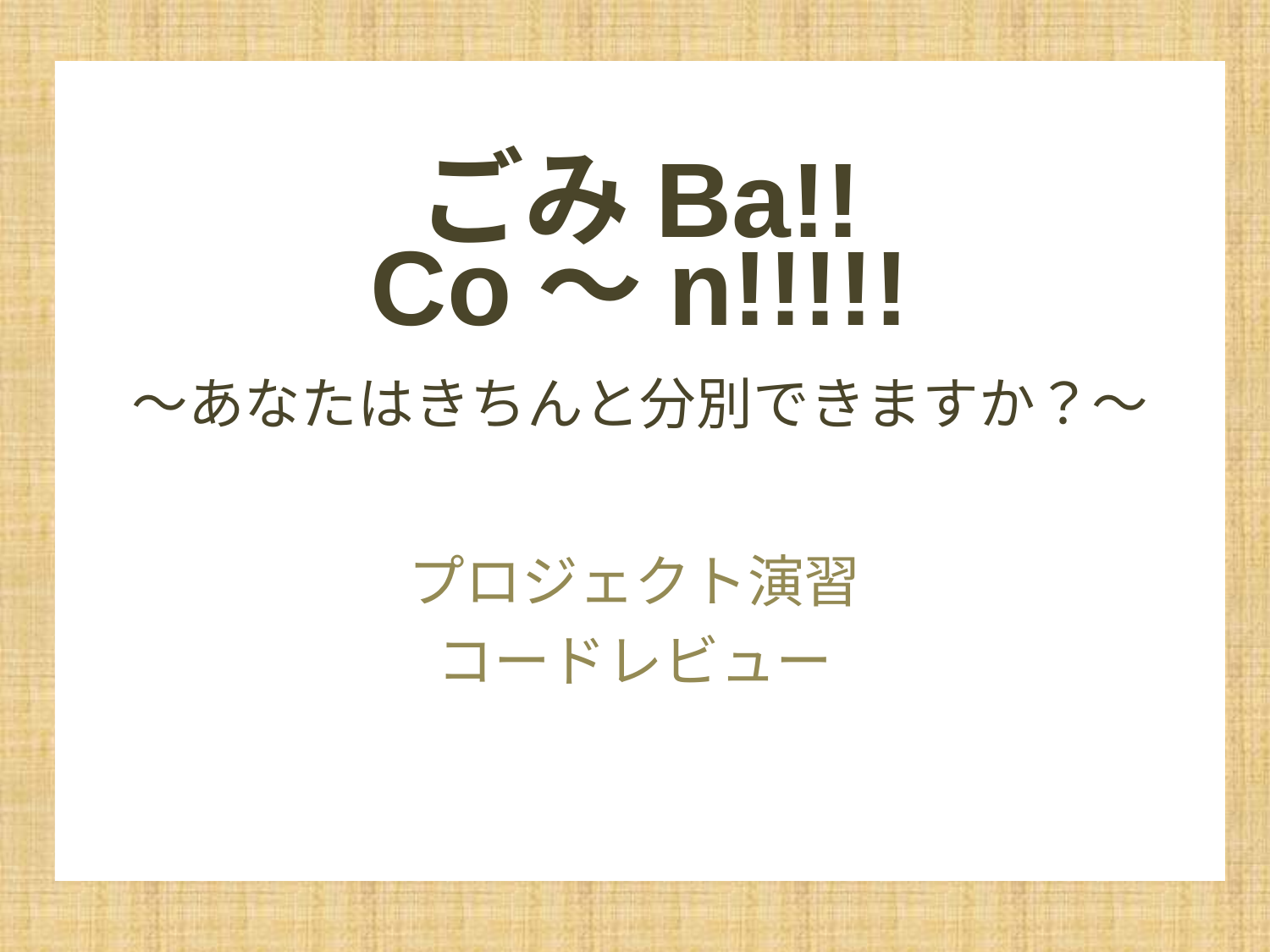

# ごみBa!! Co～n!!!!! ～あなたはきちんと分別できますか？～
プロジェクト演習
コードレビュー